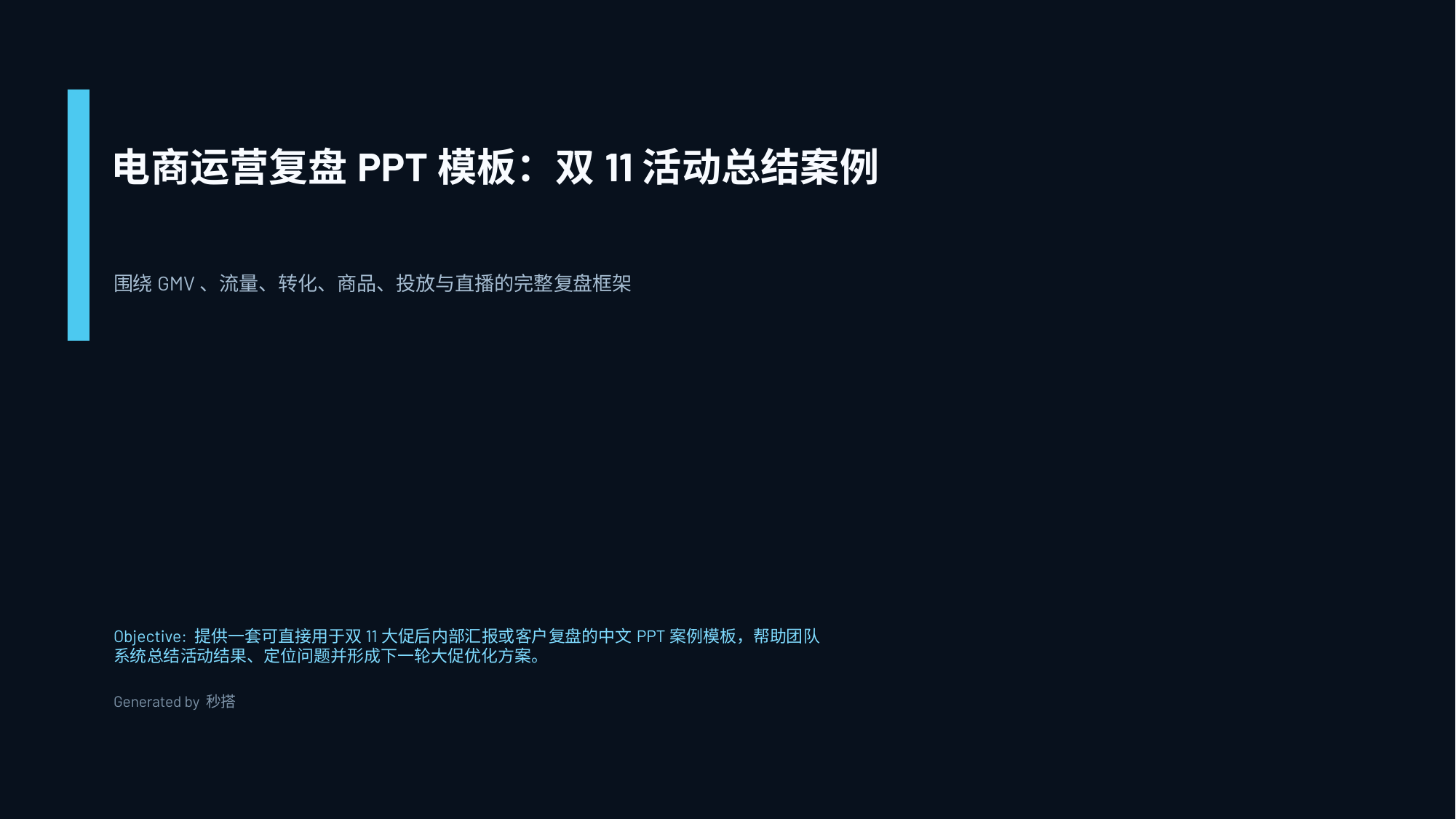

电商运营复盘PPT模板：双11活动总结案例
围绕GMV、流量、转化、商品、投放与直播的完整复盘框架
Objective: 提供一套可直接用于双11大促后内部汇报或客户复盘的中文PPT案例模板，帮助团队系统总结活动结果、定位问题并形成下一轮大促优化方案。
Generated by 秒搭